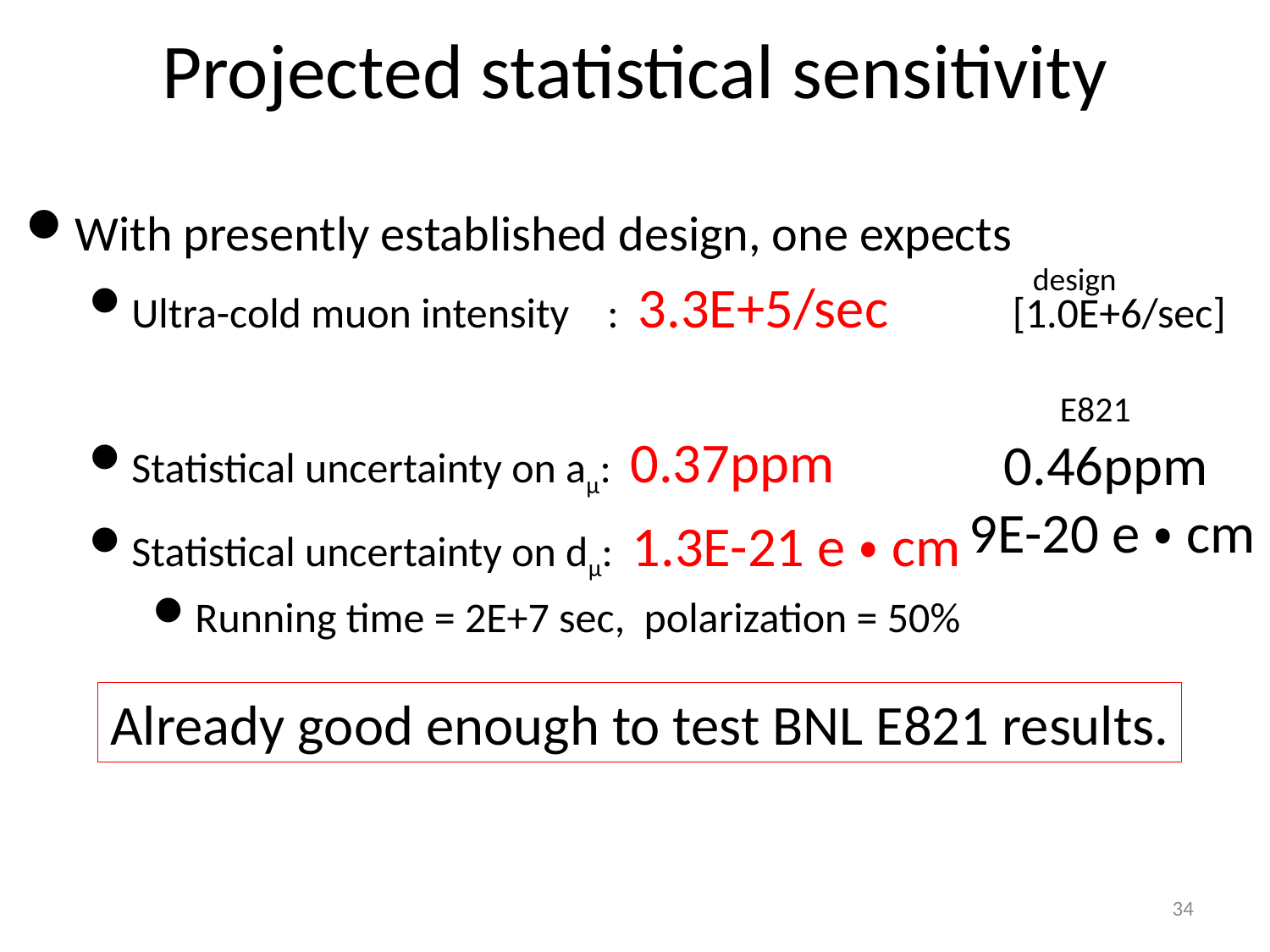

# Projected statistical sensitivity
With presently established design, one expects
Ultra-cold muon intensity    :  3.3E+5/sec             [1.0E+6/sec]

Statistical uncertainty on aμ:  0.37ppm
Statistical uncertainty on dμ:  1.3E-21 e・cm
Running time = 2E+7 sec,  polarization = 50%
design
E821
 0.46ppm
  9E-20 e・cm
Already good enough to test BNL E821 results.
34